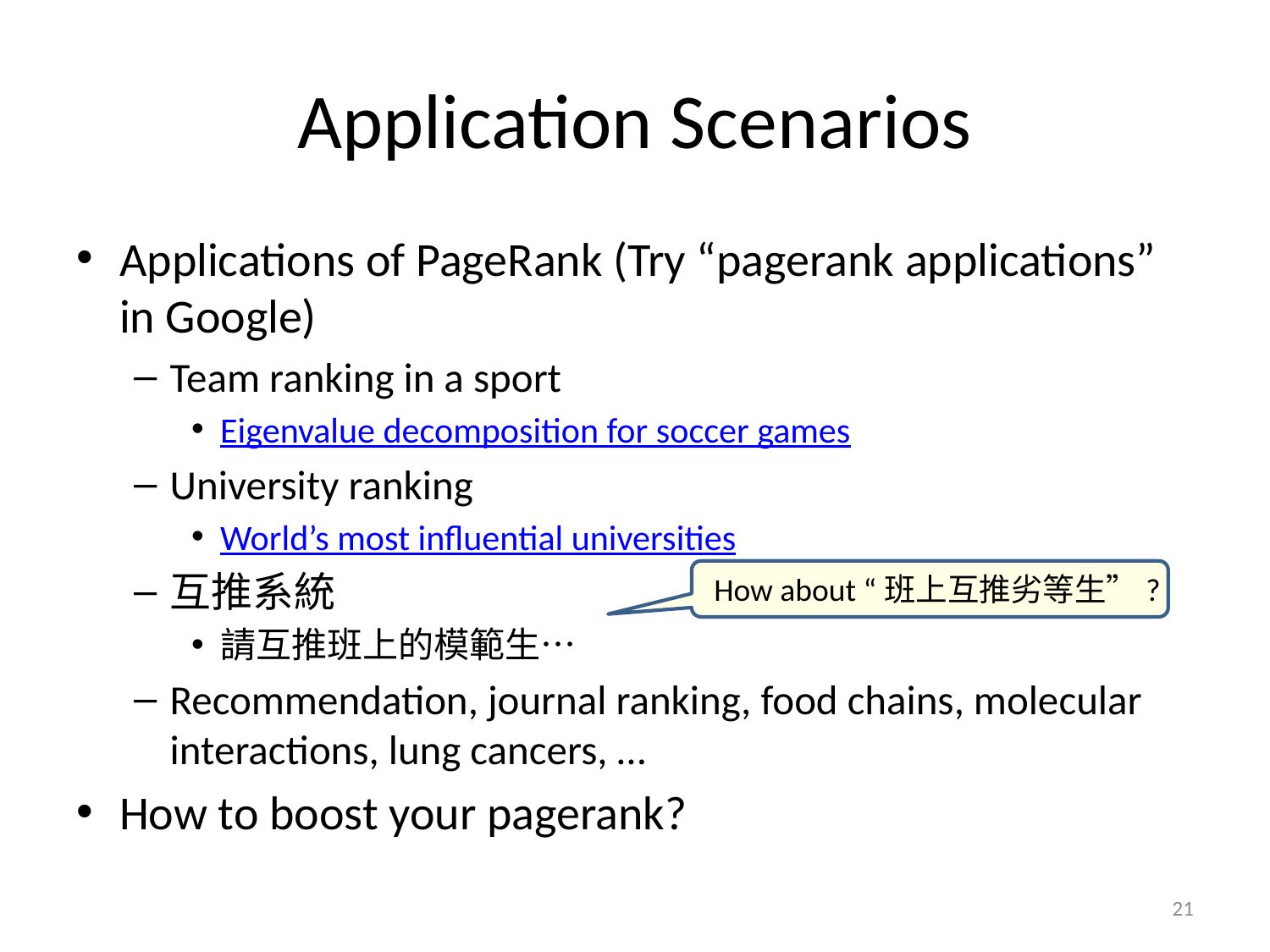

# Application Scenarios
Applications of PageRank (Try “pagerank applications” in Google)
Team ranking in a sport
Eigenvalue decomposition for soccer games
University ranking
World’s most influential universities
互推系統
請互推班上的模範生…
Recommendation, journal ranking, food chains, molecular interactions, lung cancers, …
How to boost your pagerank?
How about “班上互推劣等生”?
21